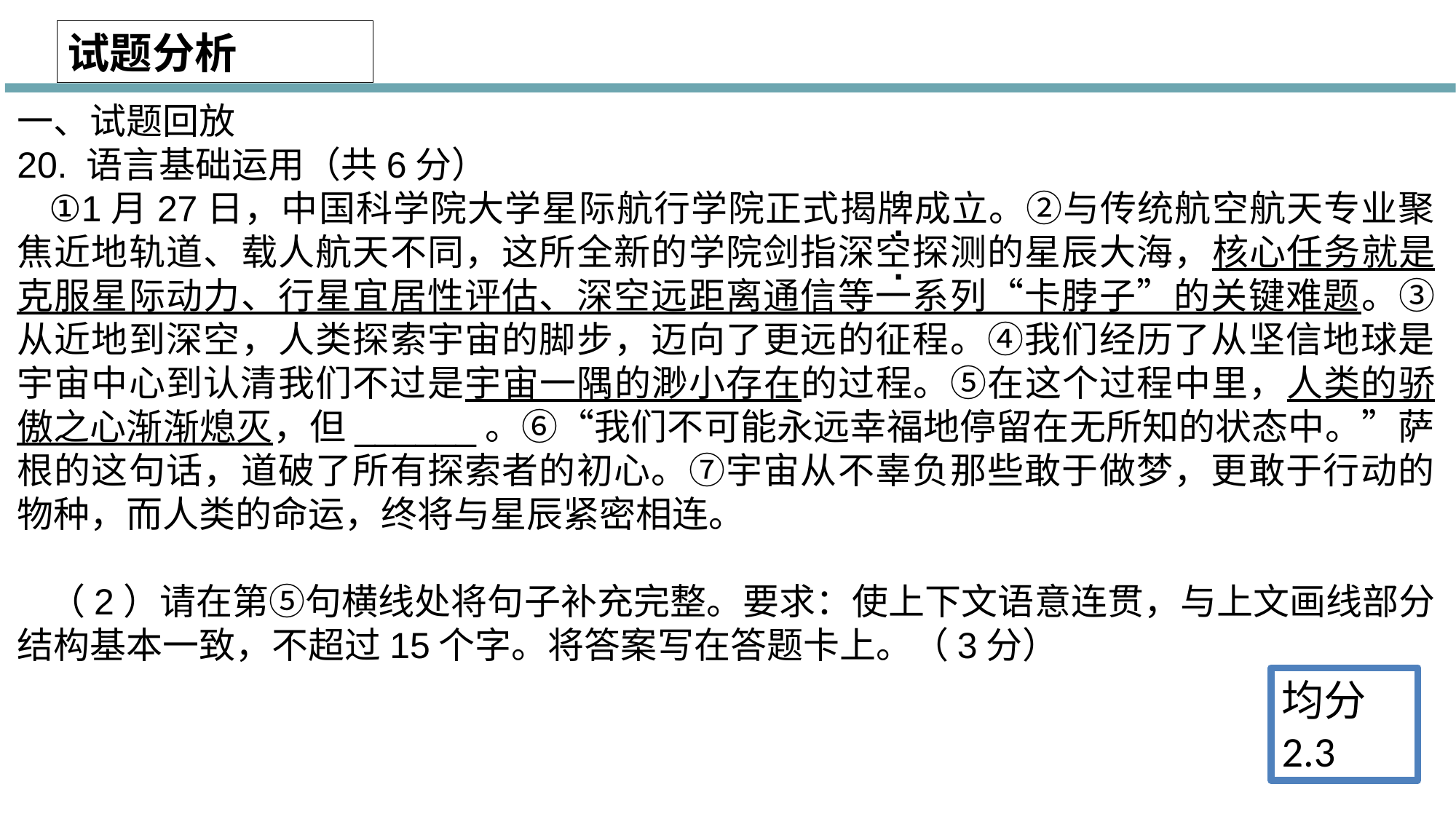

试题分析

一、试题回放
20. 语言基础运用（共6分）
①1月27日，中国科学院大学星际航行学院正式揭牌成立。②与传统航空航天专业聚焦近地轨道、载人航天不同，这所全新的学院剑指深空探测的星辰大海，核心任务就是克服星际动力、行星宜居性评估、深空远距离通信等一系列“卡脖子”的关键难题。③从近地到深空，人类探索宇宙的脚步，迈向了更远的征程。④我们经历了从坚信地球是宇宙中心到认清我们不过是宇宙一隅的渺小存在的过程。⑤在这个过程中里，人类的骄傲之心渐渐熄灭，但______。⑥“我们不可能永远幸福地停留在无所知的状态中。”萨根的这句话，道破了所有探索者的初心。⑦宇宙从不辜负那些敢于做梦，更敢于行动的物种，而人类的命运，终将与星辰紧密相连。

（2）请在第⑤句横线处将句子补充完整。要求：使上下文语意连贯，与上文画线部分结构基本一致，不超过15个字。将答案写在答题卡上。（3分）
.   .
均分2.3